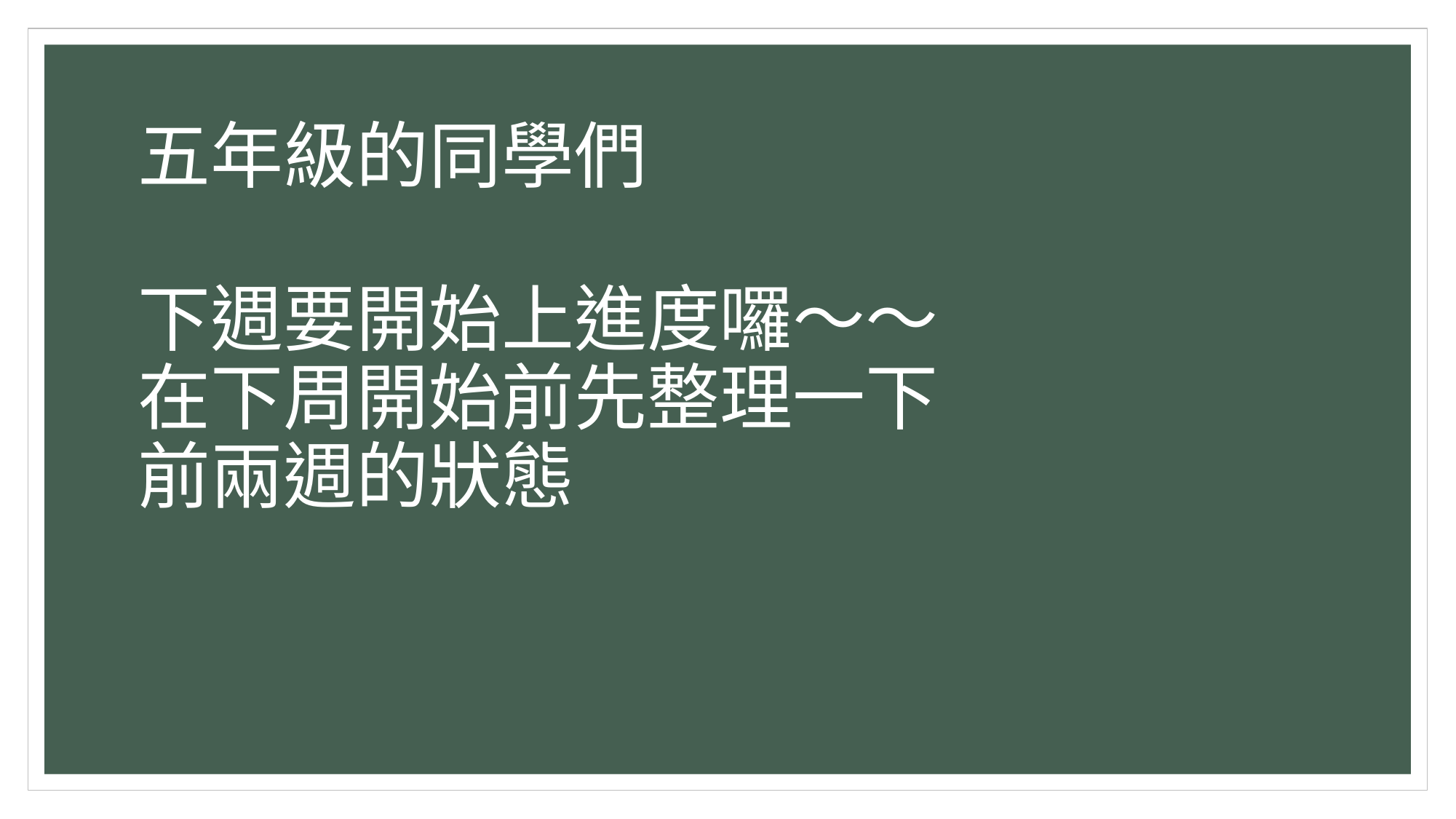

# 五年級的同學們
下週要開始上進度囉～～
在下周開始前先整理一下
前兩週的狀態